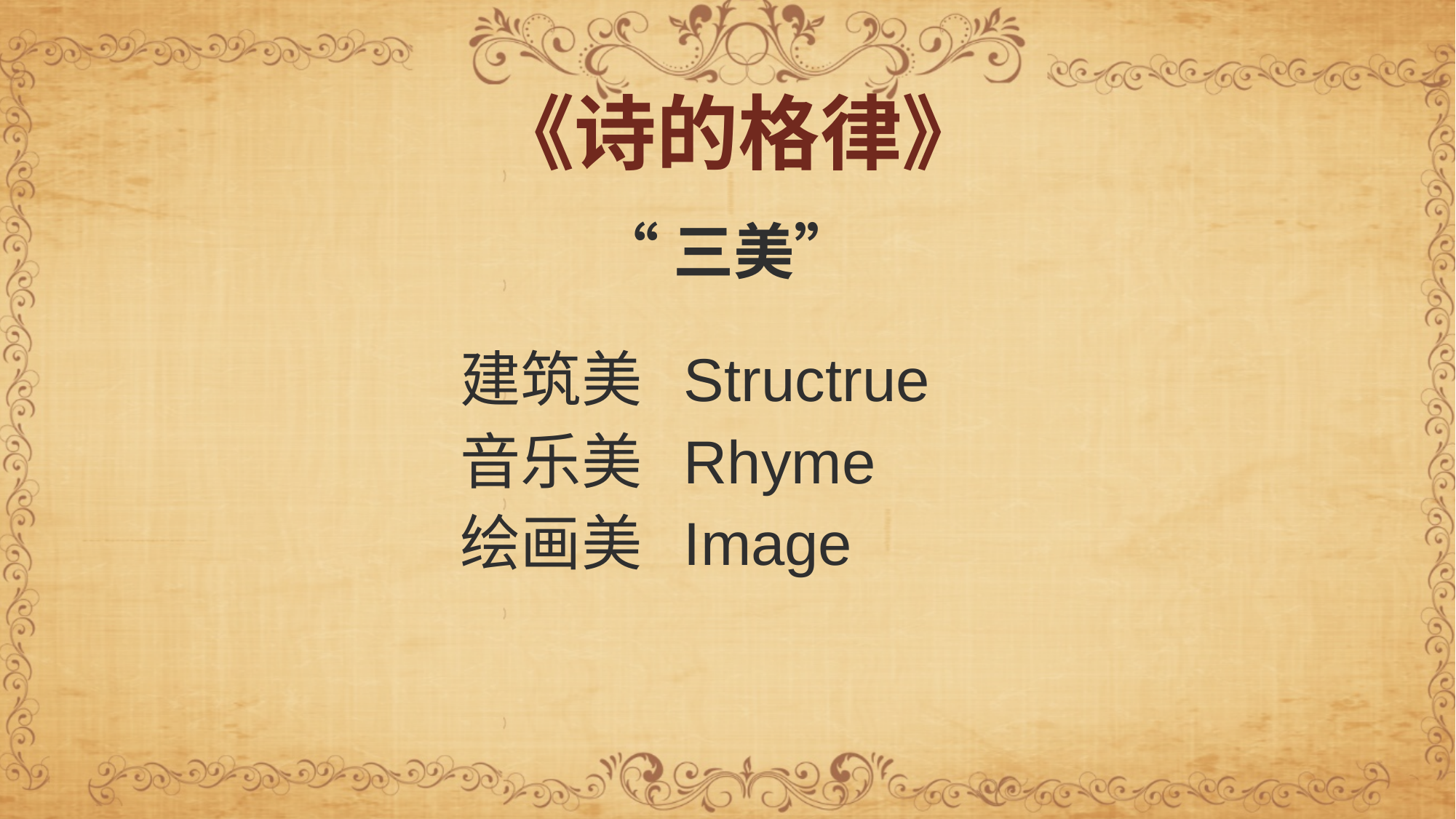

# 《诗的格律》
“三美”

                           建筑美  Structrue
                           音乐美  Rhyme
                           绘画美  Image